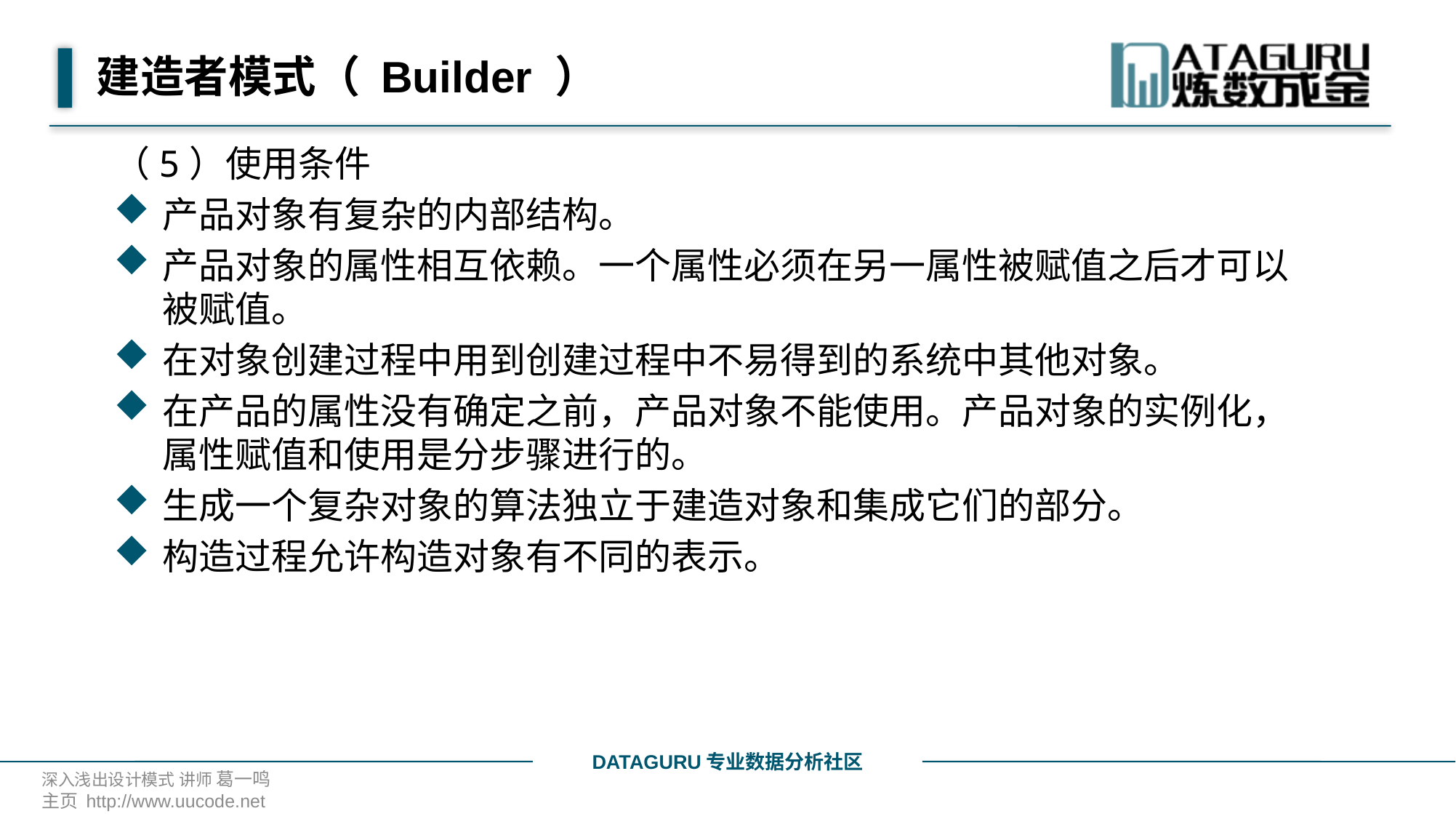

# 建造者模式（ Builder ）
（5）使用条件
产品对象有复杂的内部结构。
产品对象的属性相互依赖。一个属性必须在另一属性被赋值之后才可以被赋值。
在对象创建过程中用到创建过程中不易得到的系统中其他对象。
在产品的属性没有确定之前，产品对象不能使用。产品对象的实例化，属性赋值和使用是分步骤进行的。
生成一个复杂对象的算法独立于建造对象和集成它们的部分。
构造过程允许构造对象有不同的表示。